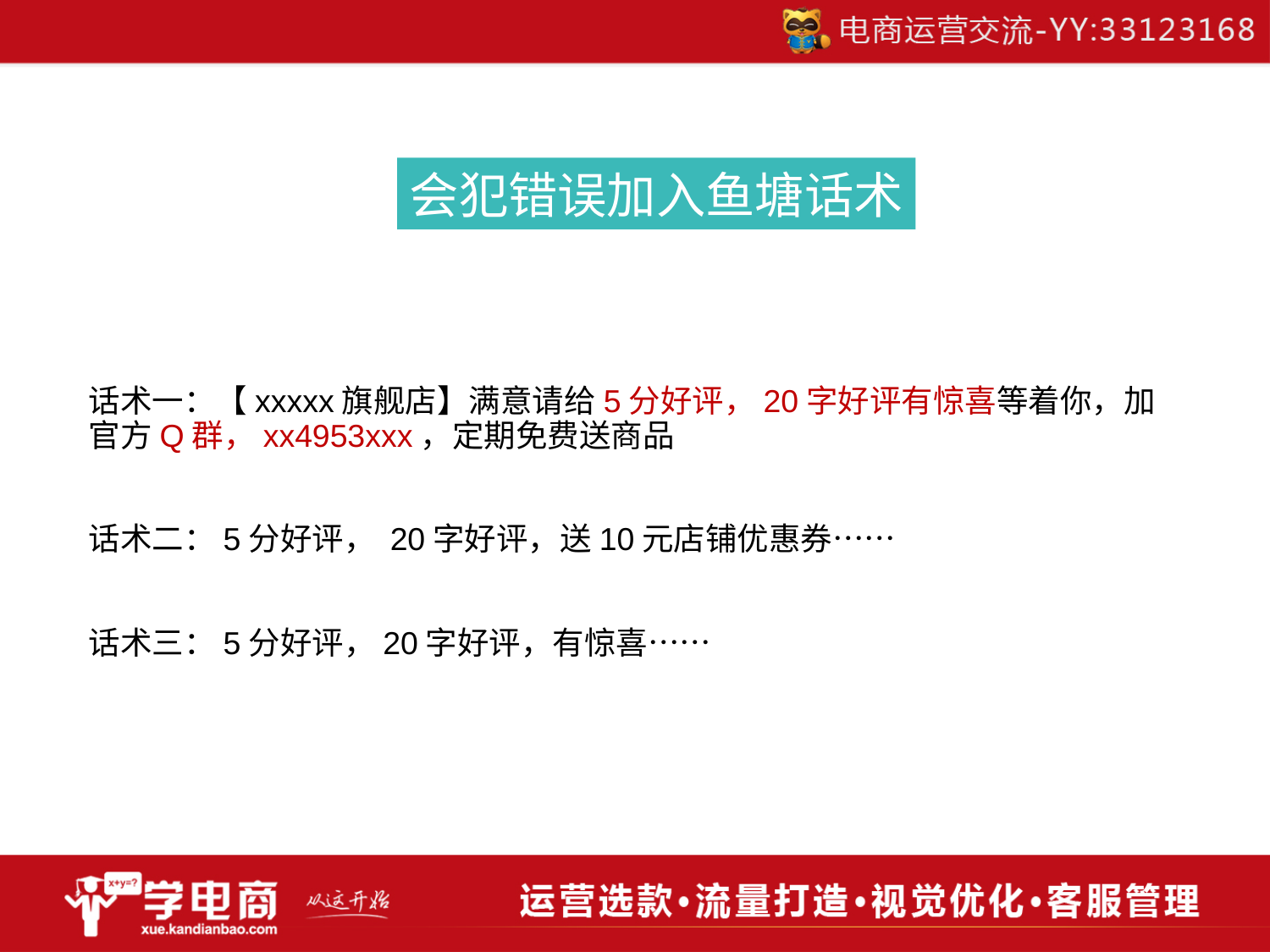

会犯错误加入鱼塘话术
话术一：【xxxxx旗舰店】满意请给5分好评，20字好评有惊喜等着你，加官方Q群，xx4953xxx，定期免费送商品

话术二：5分好评， 20字好评，送10元店铺优惠券……

话术三：5分好评，20字好评，有惊喜……